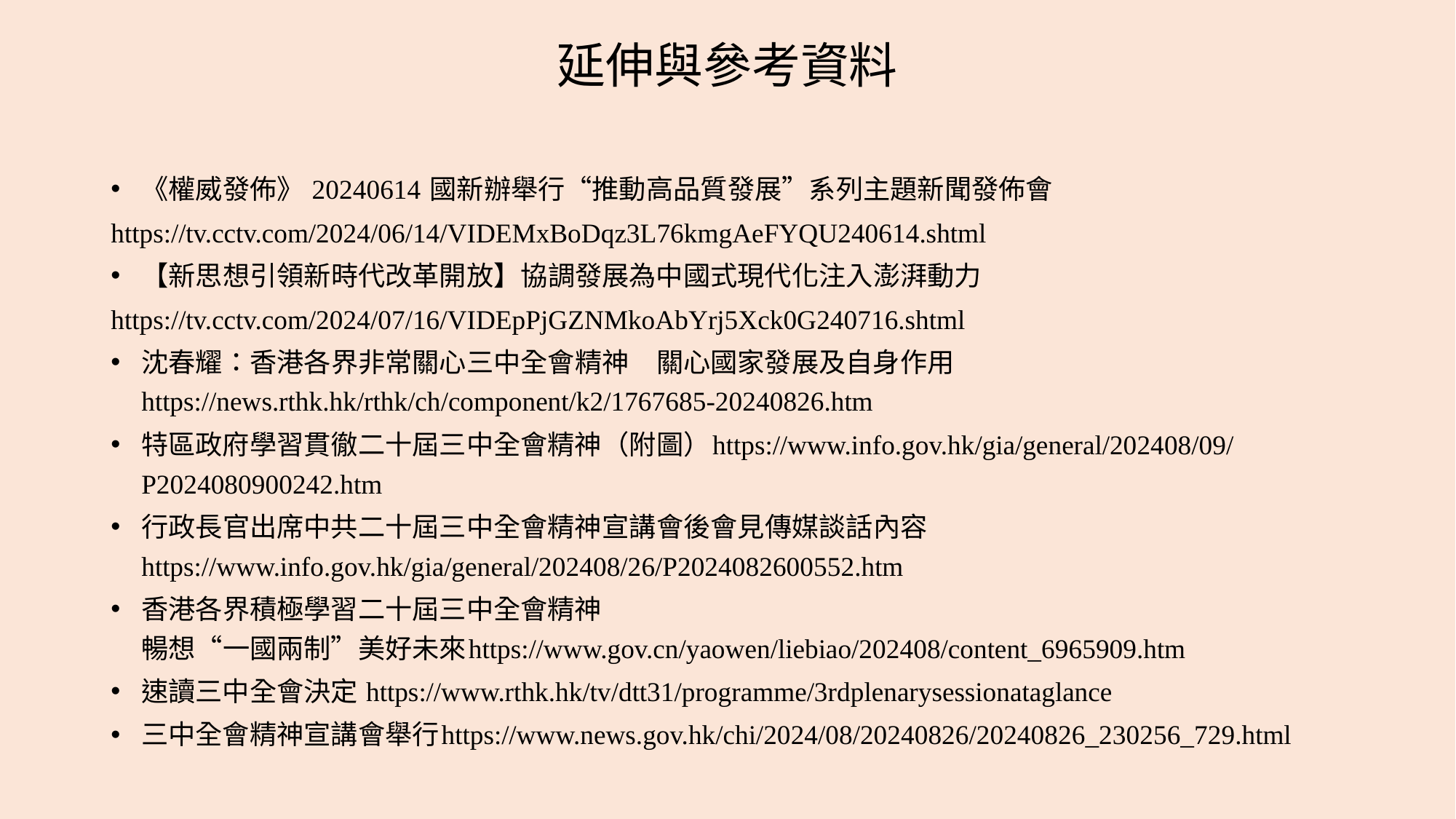

# 延伸與參考資料

《權威發佈》 20240614 國新辦舉行“推動高品質發展”系列主題新聞發佈會
https://tv.cctv.com/2024/06/14/VIDEMxBoDqz3L76kmgAeFYQU240614.shtml
【新思想引領新時代改革開放】協調發展為中國式現代化注入澎湃動力
https://tv.cctv.com/2024/07/16/VIDEpPjGZNMkoAbYrj5Xck0G240716.shtml
沈春耀：香港各界非常關心三中全會精神　關心國家發展及自身作用 https://news.rthk.hk/rthk/ch/component/k2/1767685-20240826.htm
特區政府學習貫徹二十屆三中全會精神（附圖）https://www.info.gov.hk/gia/general/202408/09/P2024080900242.htm
行政長官出席中共二十屆三中全會精神宣講會後會見傳媒談話內容 https://www.info.gov.hk/gia/general/202408/26/P2024082600552.htm
香港各界積極學習二十屆三中全會精神 暢想“一國兩制”美好未來https://www.gov.cn/yaowen/liebiao/202408/content_6965909.htm
速讀三中全會決定 https://www.rthk.hk/tv/dtt31/programme/3rdplenarysessionataglance
三中全會精神宣講會舉行https://www.news.gov.hk/chi/2024/08/20240826/20240826_230256_729.html